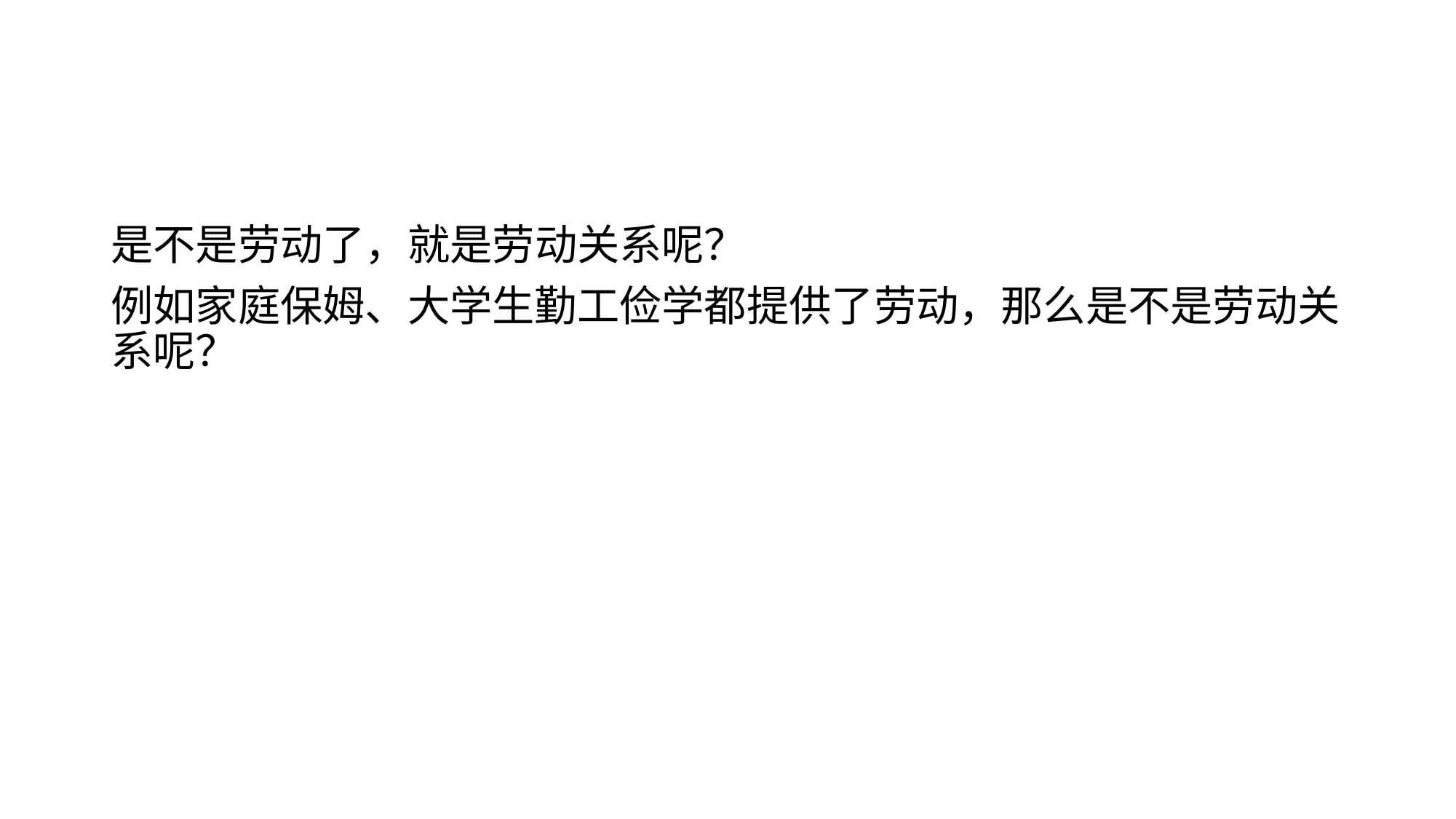

#
是不是劳动了，就是劳动关系呢？
例如家庭保姆、大学生勤工俭学都提供了劳动，那么是不是劳动关系呢？